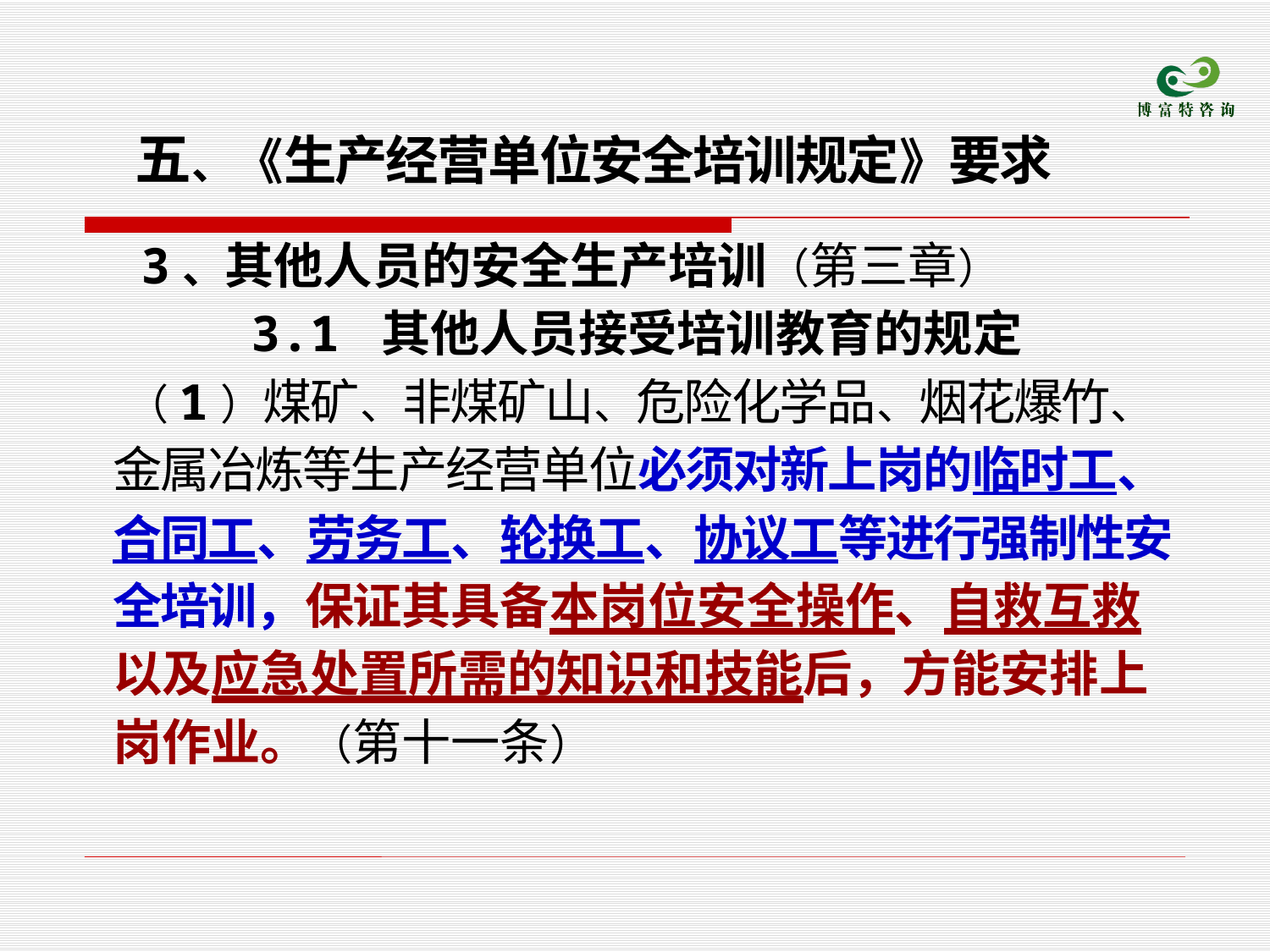

五、《生产经营单位安全培训规定》要求
　      3、其他人员的安全生产培训（第三章）
        3.1 其他人员接受培训教育的规定
      （1）煤矿、非煤矿山、危险化学品、烟花爆竹、金属冶炼等生产经营单位必须对新上岗的临时工、合同工、劳务工、轮换工、协议工等进行强制性安全培训，保证其具备本岗位安全操作、自救互救以及应急处置所需的知识和技能后，方能安排上岗作业。（第十一条）